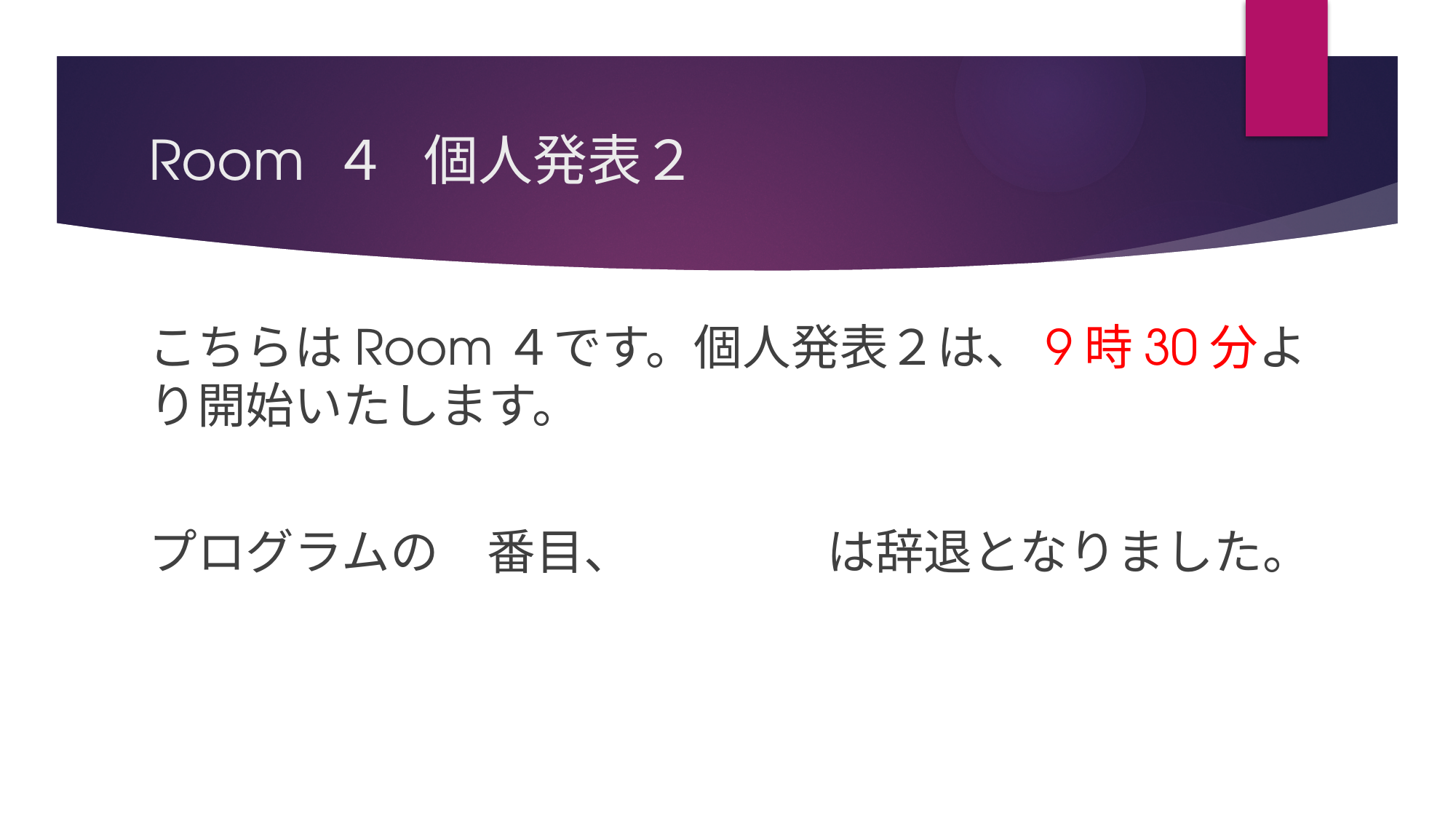

# Room ４   個人発表２
こちらはRoom４です。個人発表２は、9時30分より開始いたします。

プログラムの　番目、　　　　は辞退となりました。